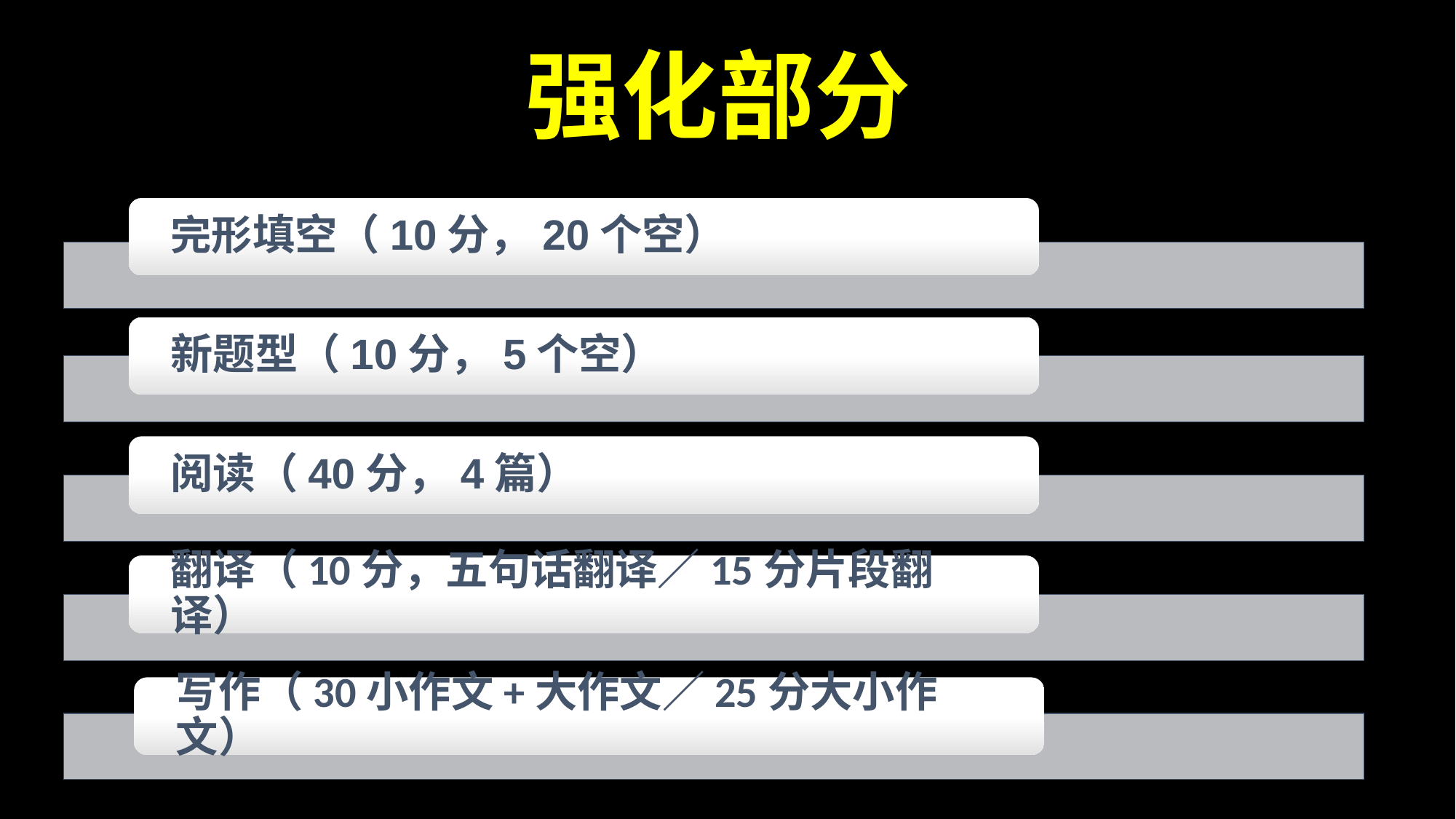

# 强化部分
完形填空（10分，20个空）
新题型（10分，5个空）
阅读（40分，4篇）
翻译（10分，五句话翻译／15分片段翻译）
写作（30小作文+大作文／25分大小作文）